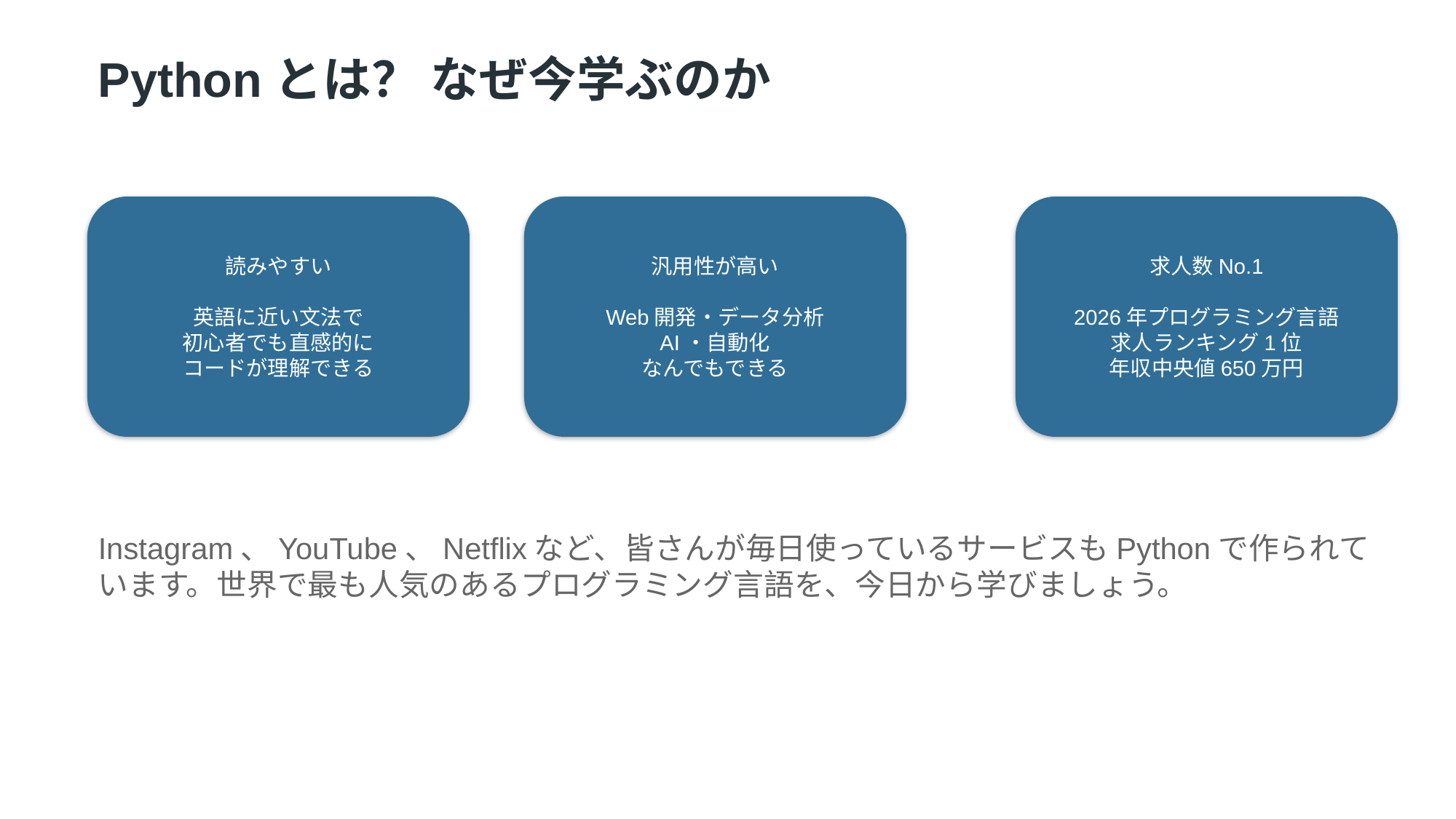

Pythonとは？ なぜ今学ぶのか
読みやすい
英語に近い文法で
初心者でも直感的に
コードが理解できる
汎用性が高い
Web開発・データ分析
AI・自動化
なんでもできる
求人数No.1
2026年プログラミング言語
求人ランキング1位
年収中央値650万円
Instagram、YouTube、Netflixなど、皆さんが毎日使っているサービスもPythonで作られています。世界で最も人気のあるプログラミング言語を、今日から学びましょう。